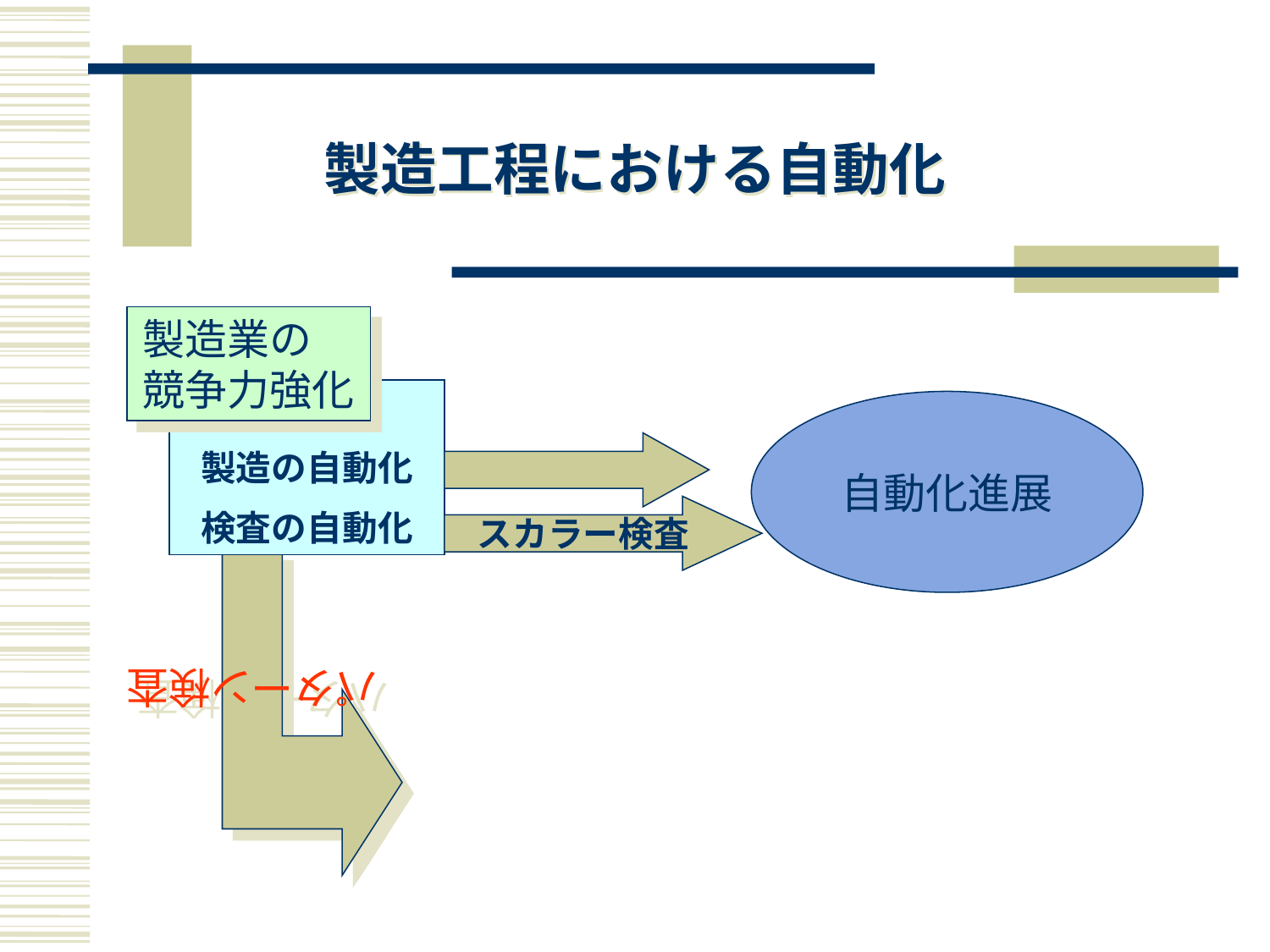

# 製造工程における自動化
製造業の　競争力強化

製造の自動化
検査の自動化
自動化進展

スカラー検査
パターン検査